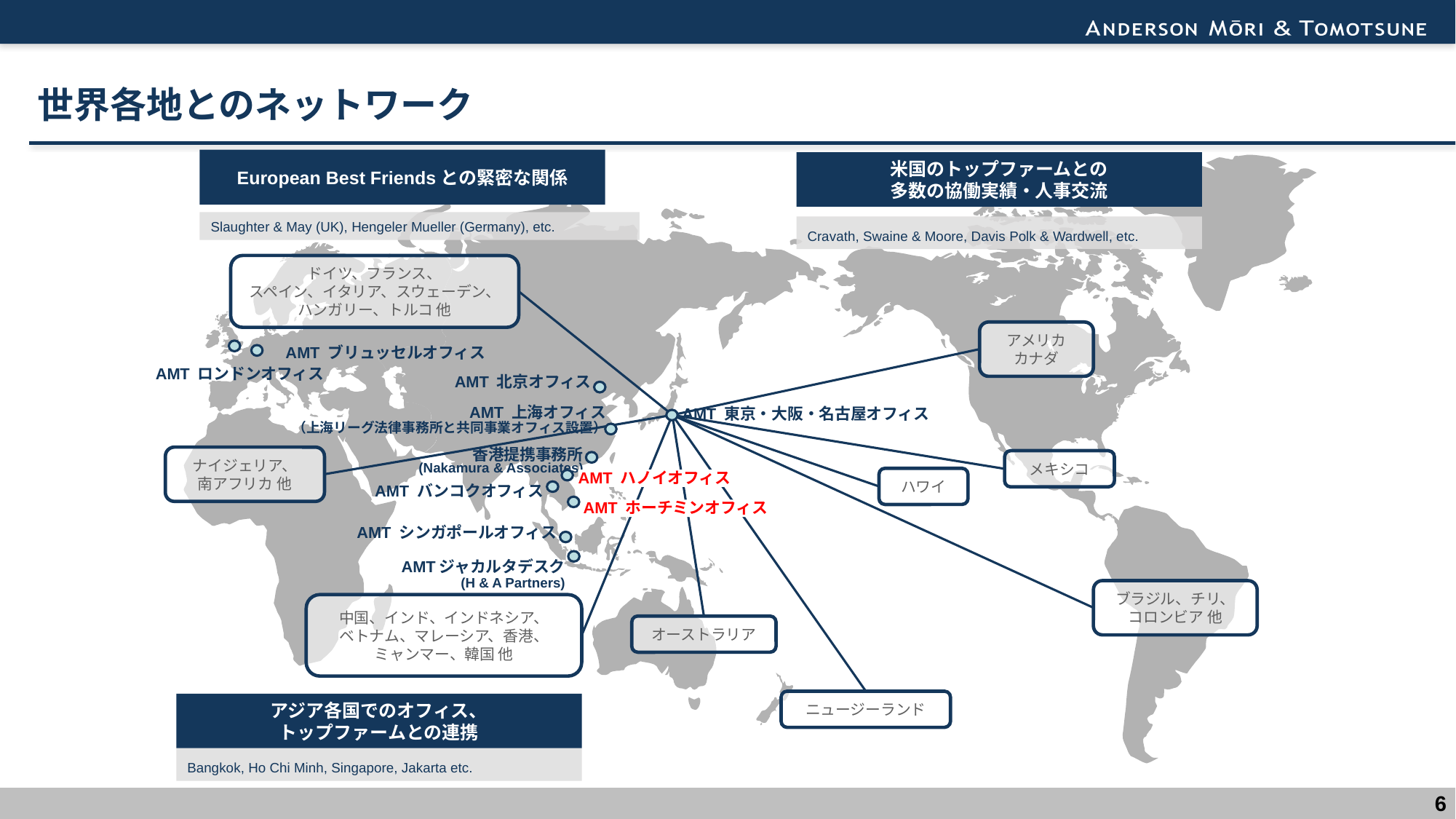

# 世界各地とのネットワーク
European Best Friendsとの緊密な関係
米国のトップファームとの
多数の協働実績・人事交流
Cravath, Swaine & Moore, Davis Polk & Wardwell, etc.

Slaughter & May (UK), Hengeler Mueller (Germany), etc.
ドイツ、フランス、
スペイン、イタリア、スウェーデン、
ハンガリー、トルコ 他
アメリカ
カナダ
ナイジェリア、
南アフリカ 他
メキシコ
ハワイ
ブラジル、チリ、
コロンビア 他
中国、インド、インドネシア、
ベトナム、マレーシア、香港、
ミャンマー、韓国 他
オーストラリア
ニュージーランド

AMT ブリュッセルオフィス

AMT ロンドンオフィス
AMT 北京オフィス

AMT 東京・大阪・名古屋オフィス
AMT 上海オフィス
（上海リーグ法律事務所と共同事業オフィス設置）

AMT バンコクオフィス

AMT ホーチミンオフィス
AMT シンガポールオフィス

香港提携事務所
(Nakamura & Associates)

AMT ハノイオフィス

AMTジャカルタデスク
(H & A Partners)
アジア各国でのオフィス、
トップファームとの連携
Bangkok, Ho Chi Minh, Singapore, Jakarta etc.
6